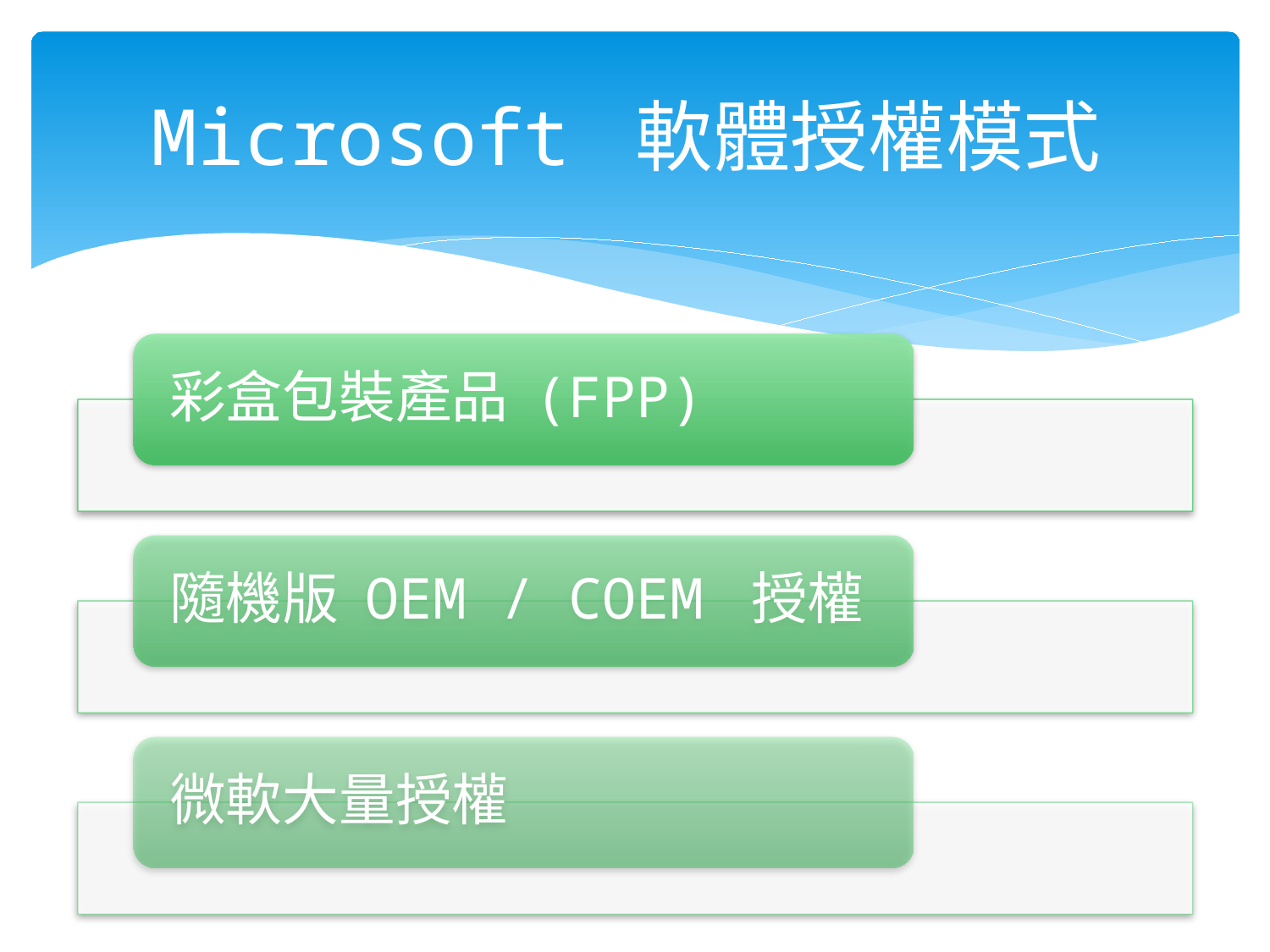

# Microsoft 軟體授權模式
彩盒包裝產品 (FPP)
隨機版 OEM / COEM 授權
微軟大量授權